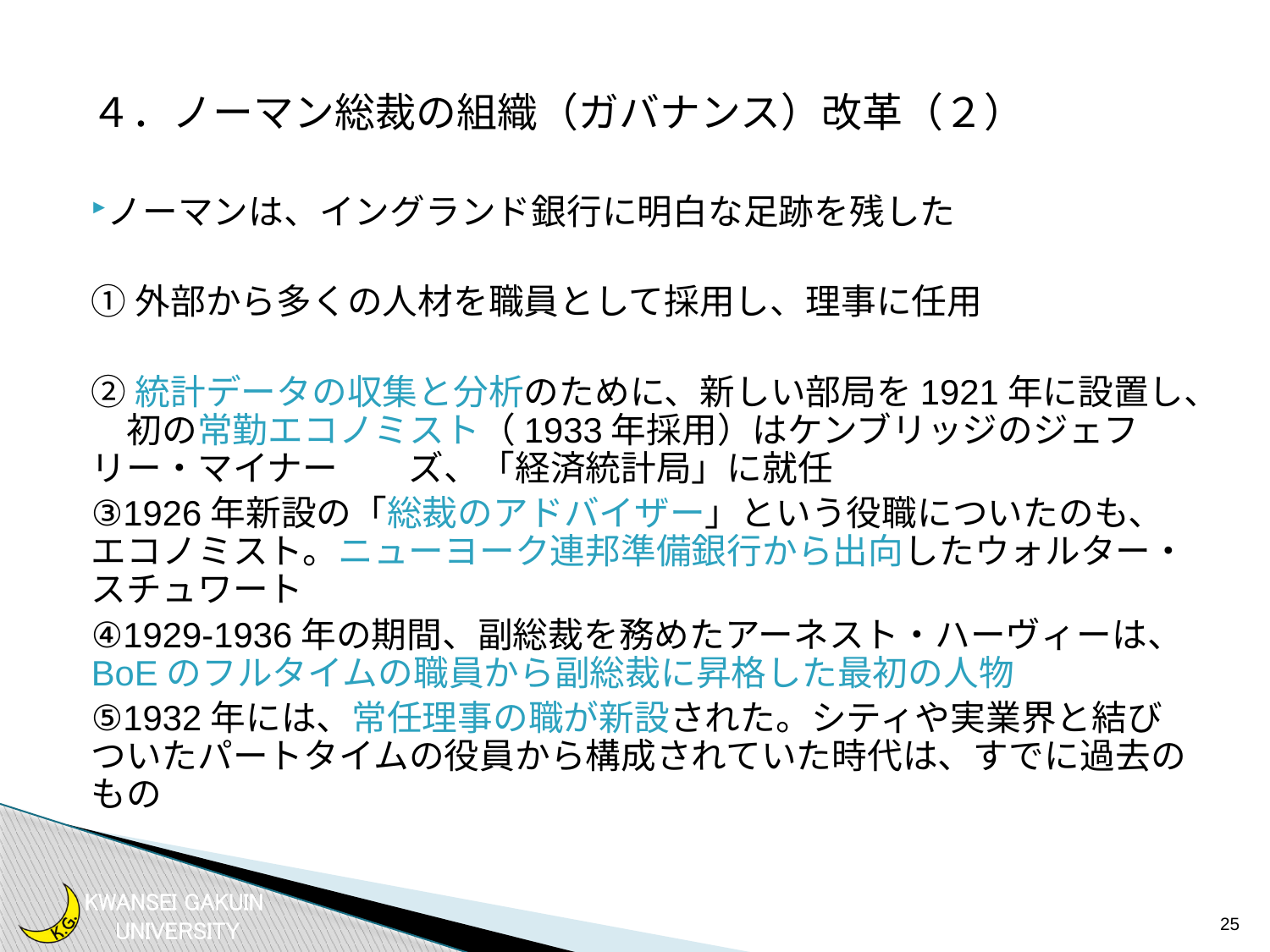

４．ノーマン総裁の組織（ガバナンス）改革（２）

ノーマンは、イングランド銀行に明白な足跡を残した

①外部から多くの人材を職員として採用し、理事に任用

②統計データの収集と分析のために、新しい部局を1921年に設置し、　初の常勤エコノミスト（1933年採用）はケンブリッジのジェフリー・マイナー　　ズ、「経済統計局」に就任
③1926年新設の「総裁のアドバイザー」という役職についたのも、エコノミスト。ニューヨーク連邦準備銀行から出向したウォルター・スチュワート
④1929-1936年の期間、副総裁を務めたアーネスト・ハーヴィーは、BoEのフルタイムの職員から副総裁に昇格した最初の人物
⑤1932年には、常任理事の職が新設された。シティや実業界と結びついたパートタイムの役員から構成されていた時代は、すでに過去のもの

25